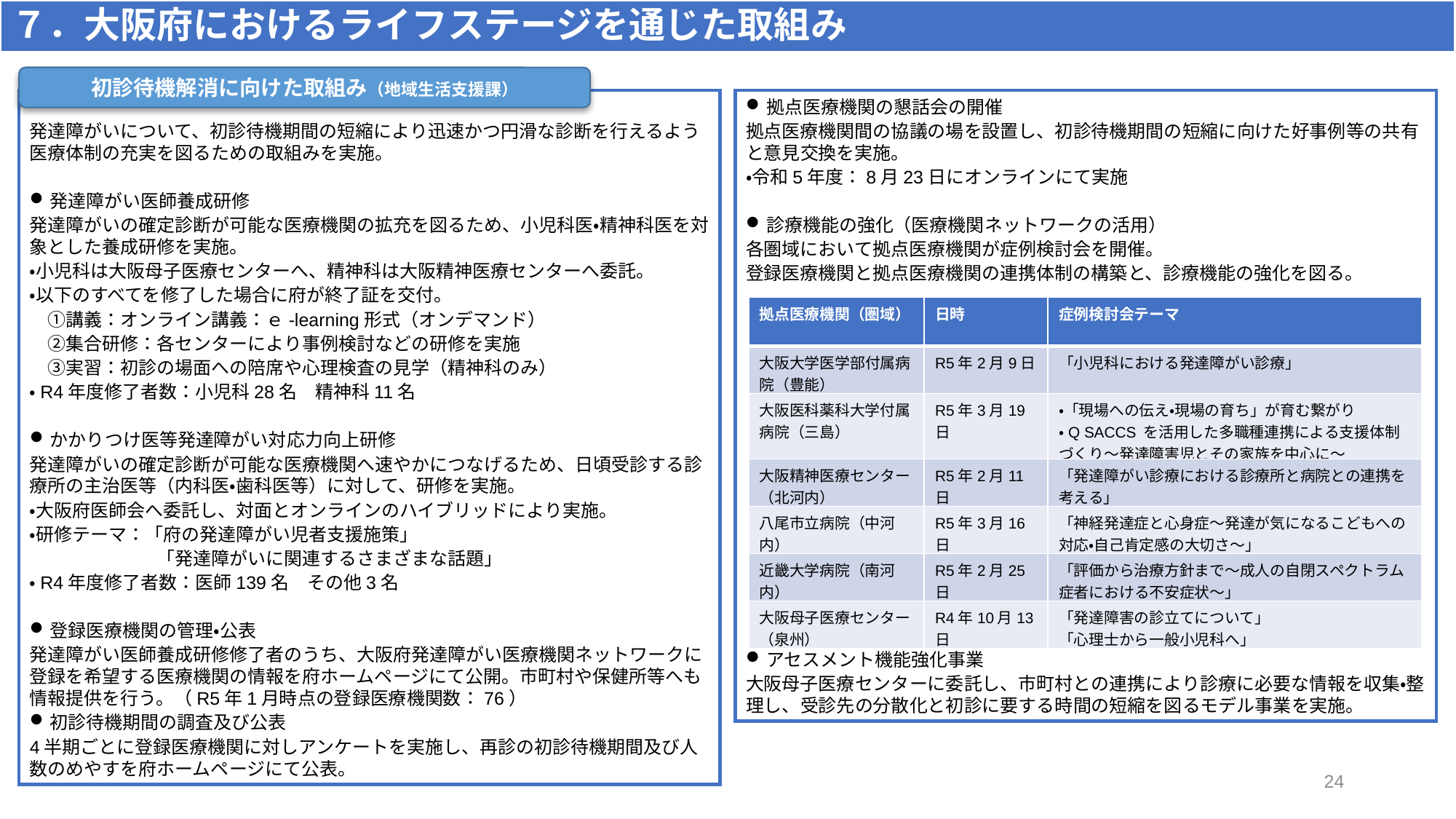

７．大阪府におけるライフステージを通じた取組み
初診待機解消に向けた取組み（地域生活支援課）

発達障がいについて、初診待機期間の短縮により迅速かつ円滑な診断を行えるよう医療体制の充実を図るための取組みを実施。

発達障がい医師養成研修
発達障がいの確定診断が可能な医療機関の拡充を図るため、小児科医・精神科医を対象とした養成研修を実施。
・小児科は大阪母子医療センターへ、精神科は大阪精神医療センターへ委託。
・以下のすべてを修了した場合に府が終了証を交付。
　①講義：オンライン講義：ｅ-learning形式（オンデマンド）
　②集合研修：各センターにより事例検討などの研修を実施
　③実習：初診の場面への陪席や心理検査の見学（精神科のみ）
・R4年度修了者数：小児科28名　精神科11名

かかりつけ医等発達障がい対応力向上研修
発達障がいの確定診断が可能な医療機関へ速やかにつなげるため、日頃受診する診療所の主治医等（内科医・歯科医等）に対して、研修を実施。
・大阪府医師会へ委託し、対面とオンラインのハイブリッドにより実施。
・研修テーマ：「府の発達障がい児者支援施策」
　　　　　　　「発達障がいに関連するさまざまな話題」
・R4年度修了者数：医師139名　その他3名

登録医療機関の管理・公表
発達障がい医師養成研修修了者のうち、大阪府発達障がい医療機関ネットワークに登録を希望する医療機関の情報を府ホームページにて公開。市町村や保健所等へも情報提供を行う。（R5年1月時点の登録医療機関数：76）
初診待機期間の調査及び公表
4半期ごとに登録医療機関に対しアンケートを実施し、再診の初診待機期間及び人数のめやすを府ホームページにて公表。
拠点医療機関の懇話会の開催
拠点医療機関間の協議の場を設置し、初診待機期間の短縮に向けた好事例等の共有と意見交換を実施。
・令和5年度：8月23日にオンラインにて実施

診療機能の強化（医療機関ネットワークの活用）
各圏域において拠点医療機関が症例検討会を開催。
登録医療機関と拠点医療機関の連携体制の構築と、診療機能の強化を図る。

アセスメント機能強化事業
大阪母子医療センターに委託し、市町村との連携により診療に必要な情報を収集・整理し、受診先の分散化と初診に要する時間の短縮を図るモデル事業を実施。
| 拠点医療機関（圏域） | 日時 | 症例検討会テーマ |
| --- | --- | --- |
| 大阪大学医学部付属病院（豊能） | R5年2月9日 | 「小児科における発達障がい診療」 |
| 大阪医科薬科大学付属病院（三島） | R5年3月19日 | ・「現場への伝え・現場の育ち」が育む繋がり ・Q SACCS を活用した多職種連携による支援体制づくり～発達障害児とその家族を中心に～ |
| 大阪精神医療センター（北河内） | R5年2月11日 | 「発達障がい診療における診療所と病院との連携を考える」 |
| 八尾市立病院（中河内） | R5年3月16日 | 「神経発達症と心身症～発達が気になるこどもへの対応・自己肯定感の大切さ～」 |
| 近畿大学病院（南河内） | R5年2月25日 | 「評価から治療方針まで～成人の自閉スペクトラム症者における不安症状～」 |
| 大阪母子医療センター（泉州） | R4年10月13日 | 「発達障害の診立てについて」 「心理士から一般小児科へ」 |
24